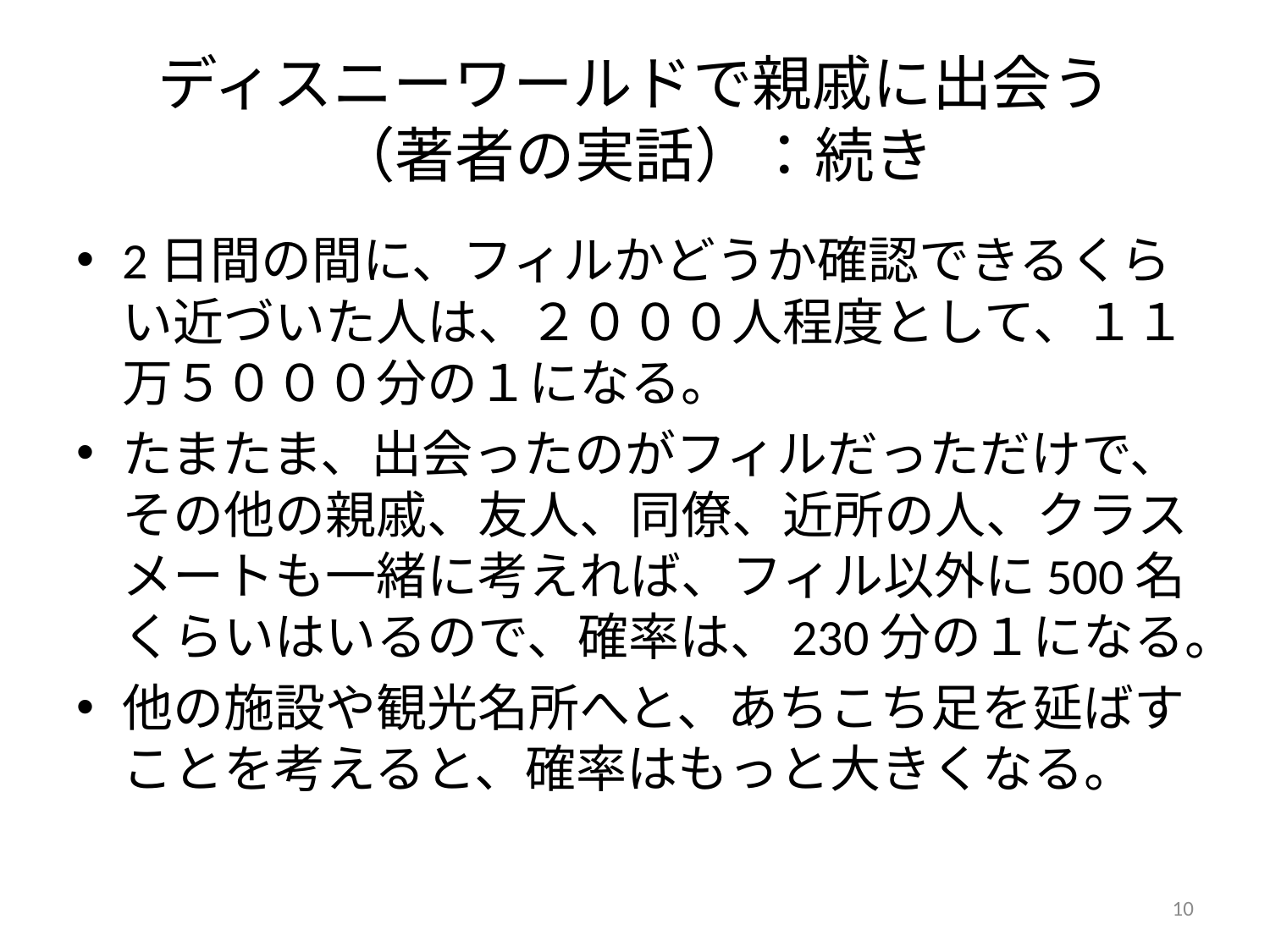

# ディスニーワールドで親戚に出会う （著者の実話）：続き
2日間の間に、フィルかどうか確認できるくらい近づいた人は、２０００人程度として、１１万５０００分の１になる。
たまたま、出会ったのがフィルだっただけで、その他の親戚、友人、同僚、近所の人、クラスメートも一緒に考えれば、フィル以外に500名くらいはいるので、確率は、230分の１になる。
他の施設や観光名所へと、あちこち足を延ばすことを考えると、確率はもっと大きくなる。

10